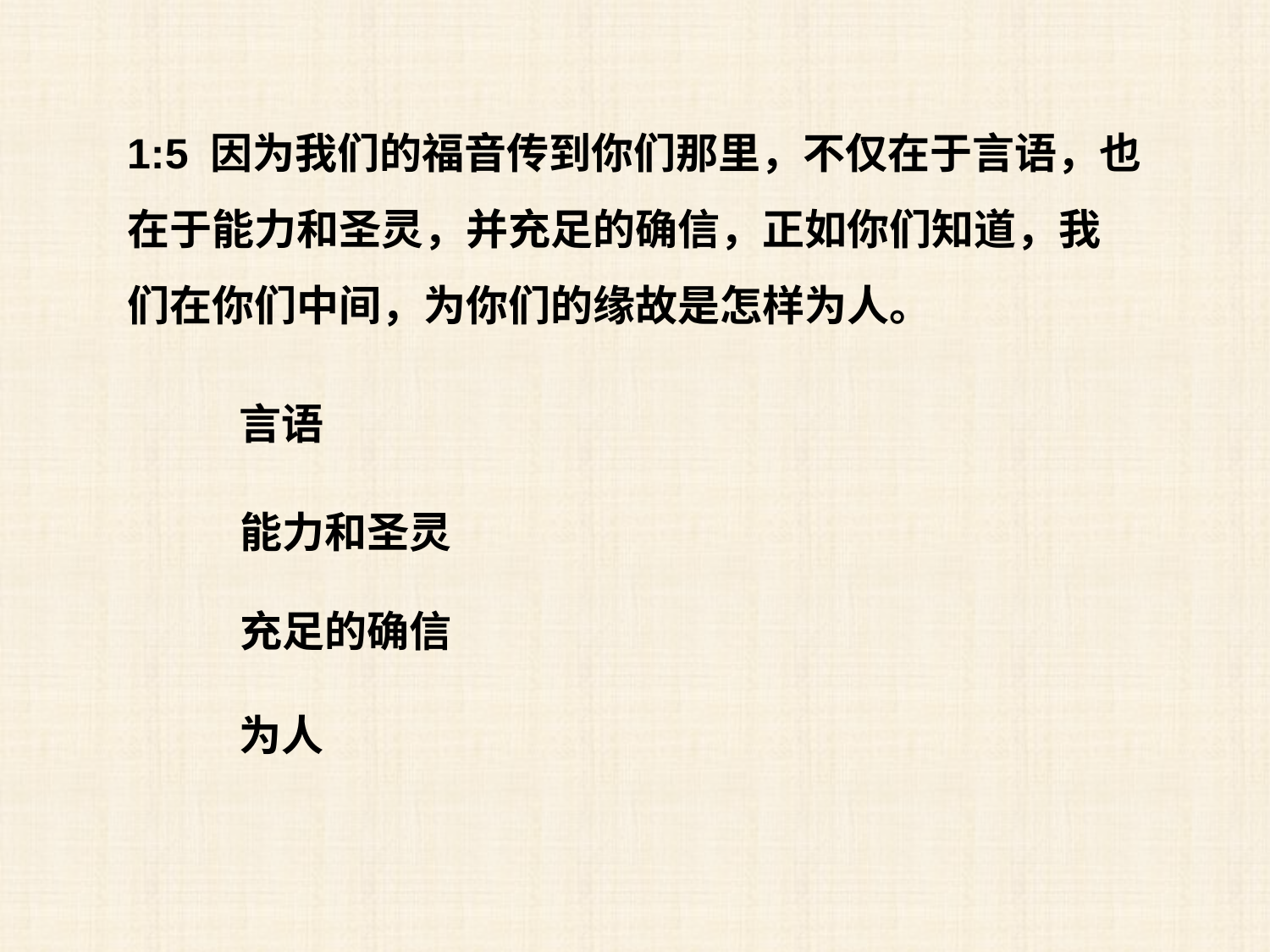

1:5 因为我们的福音传到你们那里，不仅在于言语，也在于能力和圣灵，并充足的确信，正如你们知道，我们在你们中间，为你们的缘故是怎样为人。
言语
能力和圣灵
充足的确信
为人